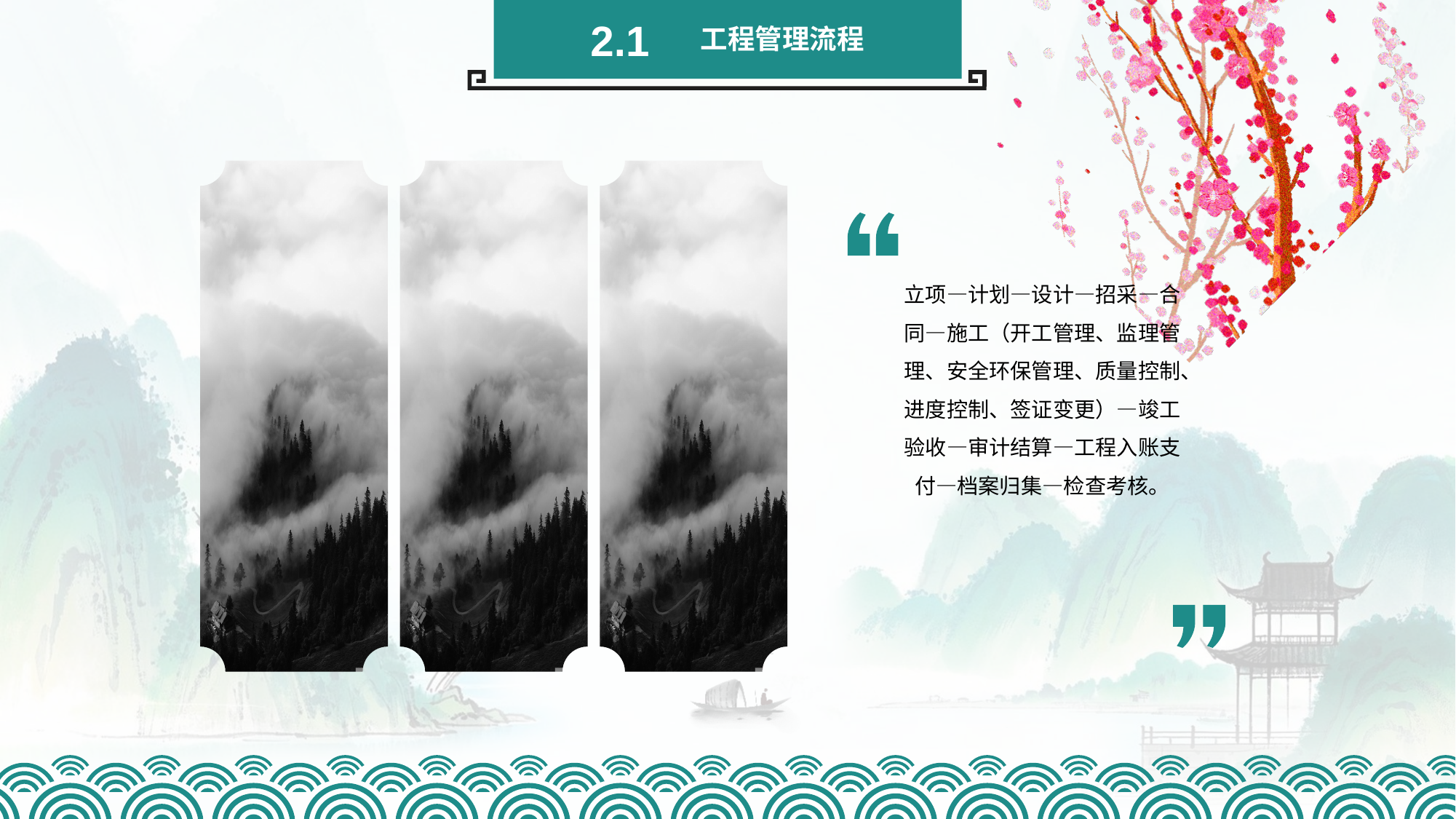

2.1
工程管理流程

立项—计划—设计—招采—合同—施工（开工管理、监理管理、安全环保管理、质量控制、进度控制、签证变更）—竣工验收—审计结算—工程入账支付—档案归集—检查考核。